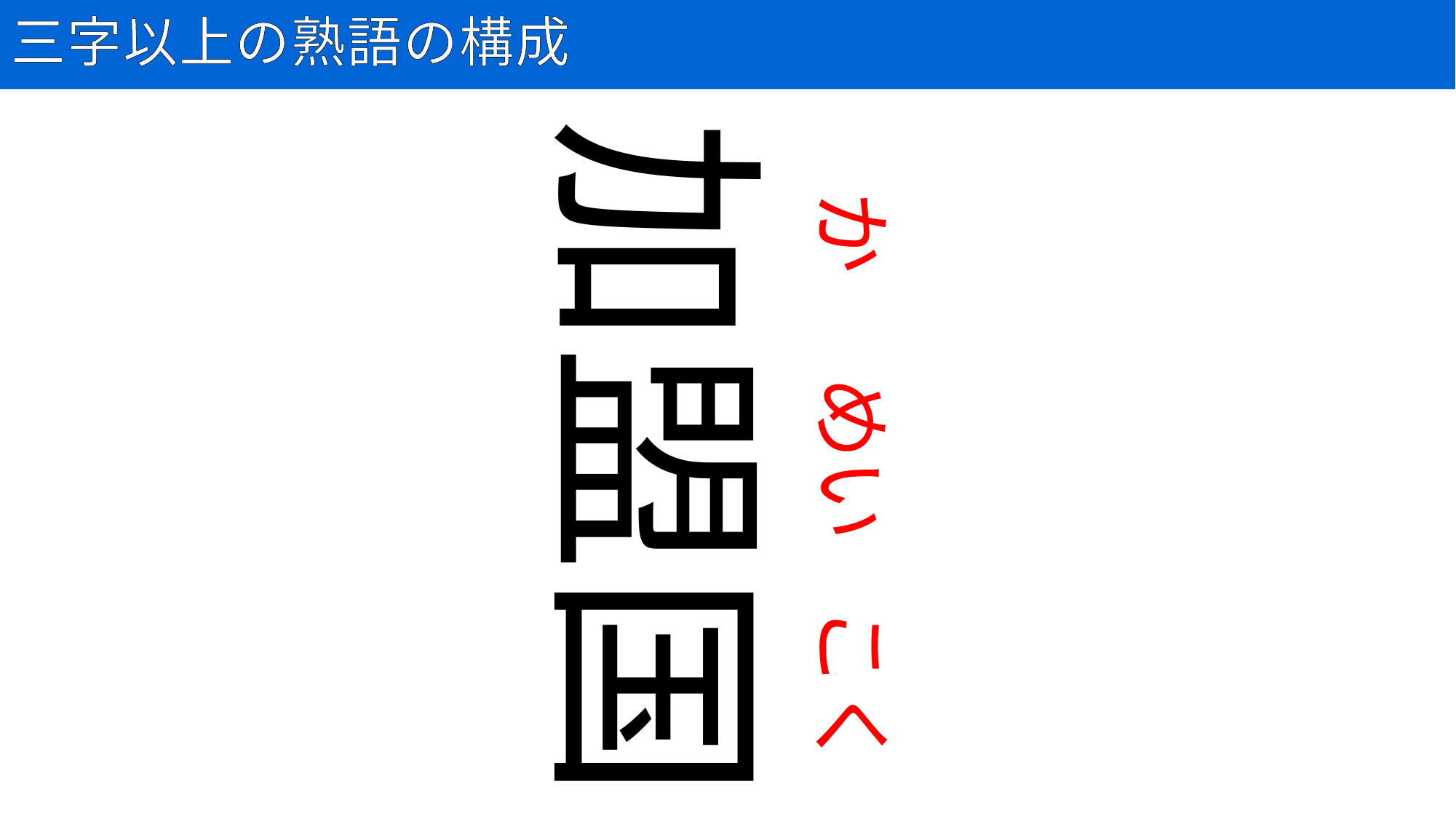

# 三字以上の熟語の構成
41
加盟国
か
めい
こく